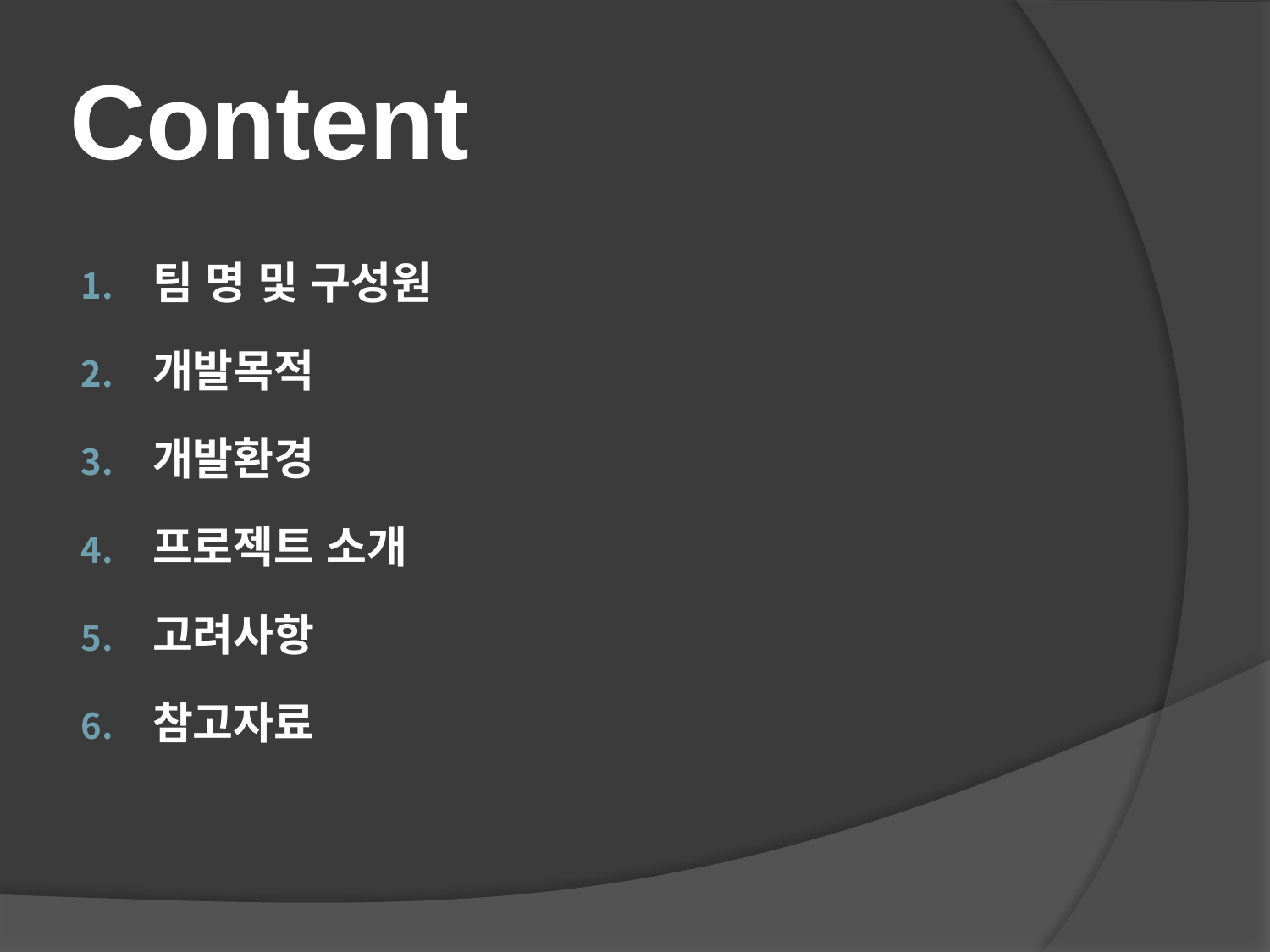

# Content
팀 명 및 구성원
개발목적
개발환경
프로젝트 소개
고려사항
참고자료